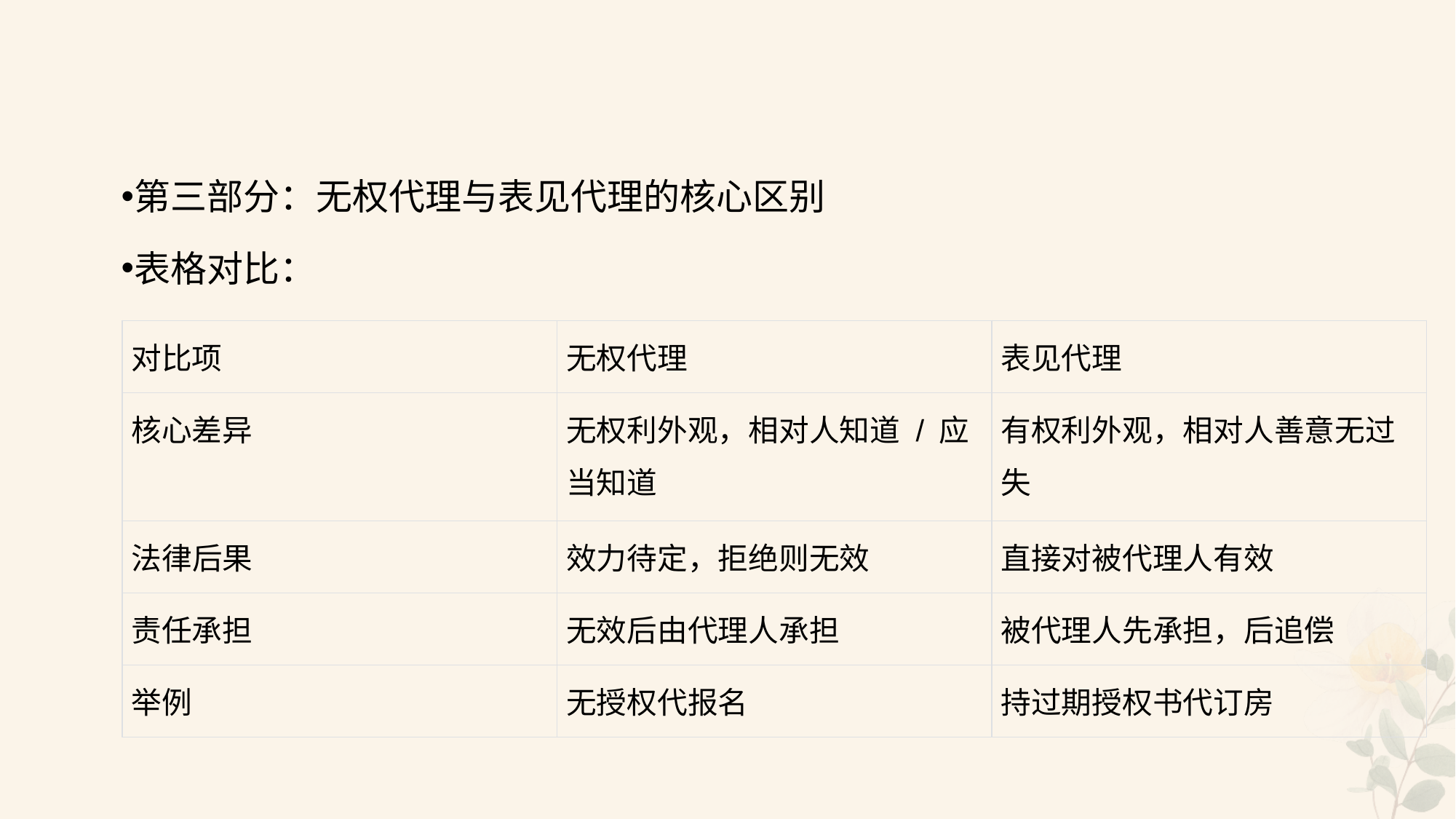

#
第三部分：无权代理与表见代理的核心区别
表格对比：

| 对比项 | 无权代理 | 表见代理 |
| --- | --- | --- |
| 核心差异 | 无权利外观，相对人知道 / 应当知道 | 有权利外观，相对人善意无过失 |
| 法律后果 | 效力待定，拒绝则无效 | 直接对被代理人有效 |
| 责任承担 | 无效后由代理人承担 | 被代理人先承担，后追偿 |
| 举例 | 无授权代报名 | 持过期授权书代订房 |